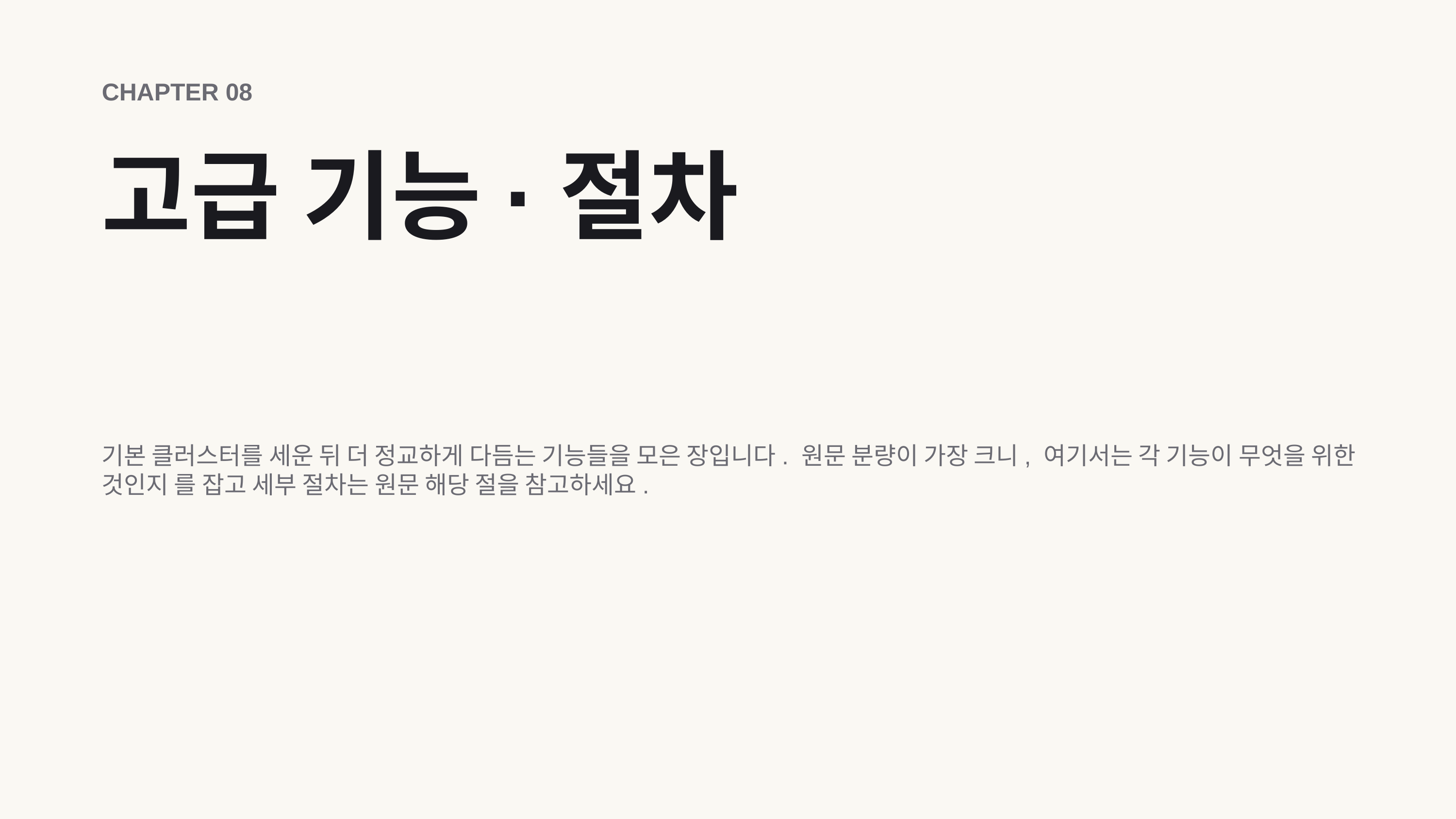

CHAPTER 08
고급 기능·절차
기본 클러스터를 세운 뒤 더 정교하게 다듬는 기능들을 모은 장입니다. 원문 분량이 가장 크니, 여기서는 각 기능이 무엇을 위한 것인지 를 잡고 세부 절차는 원문 해당 절을 참고하세요.